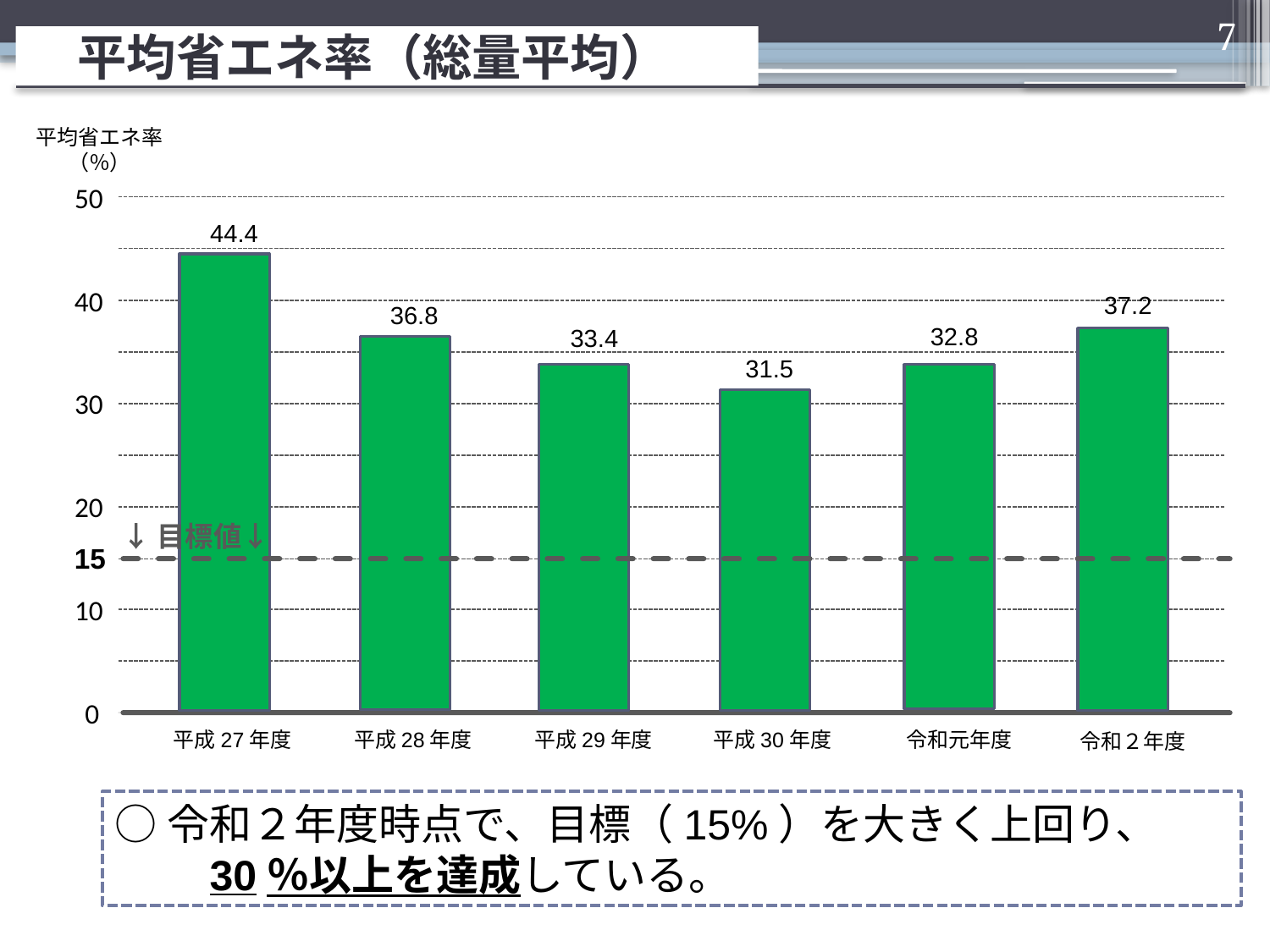

7
　平均省エネ率（総量平均）
平均省エネ率
（％）
50

44.4

37.2
40
36.8
32.8
33.4

31.5

30

20
↓目標値↓
15

10
0

平成28年度
平成29年度
平成30年度
令和元年度
平成27年度
令和２年度
○令和２年度時点で、目標（15%）を大きく上回り、
　　30％以上を達成している。